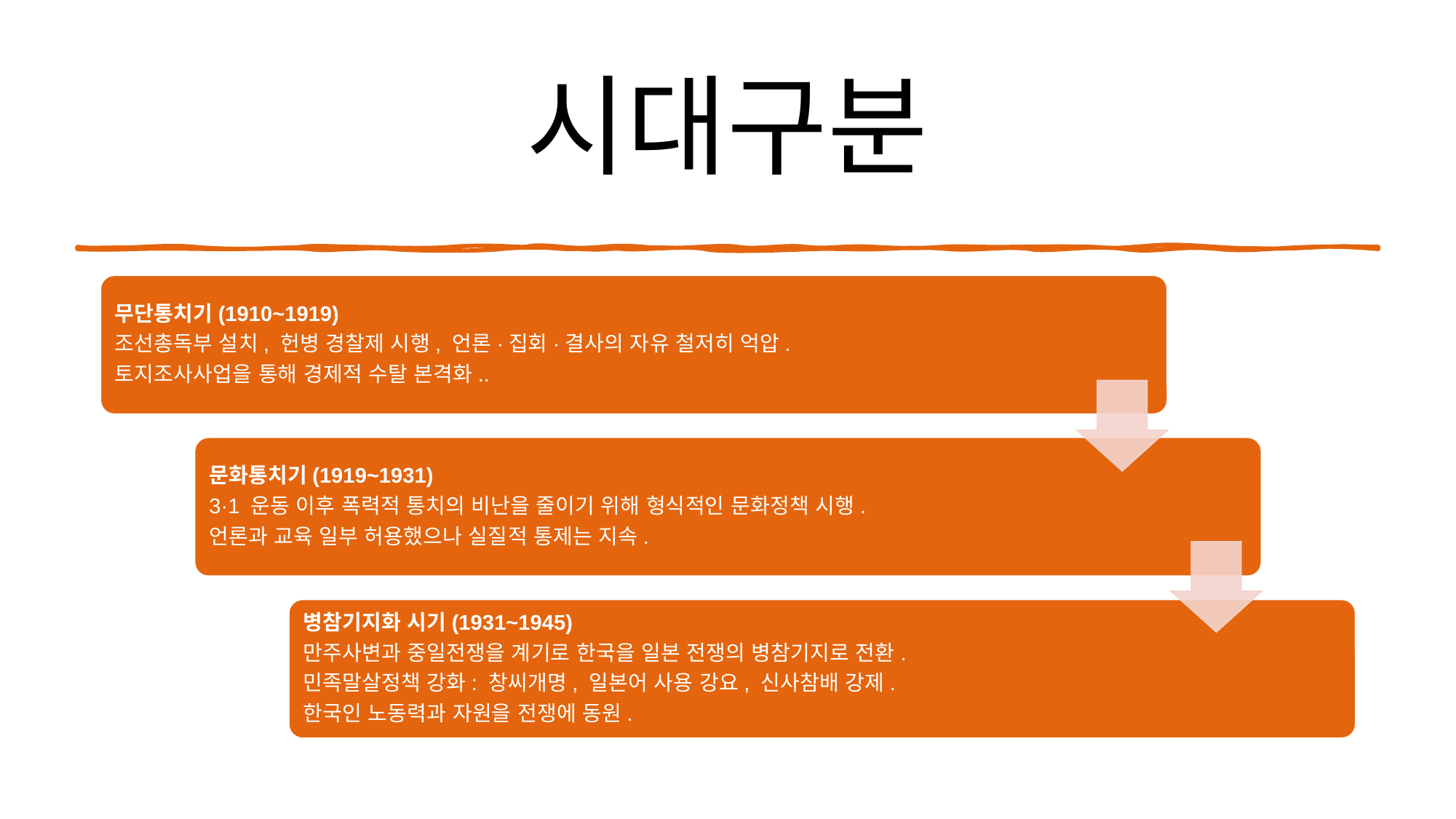

# 시대구분
무단통치기(1910~1919)
조선총독부 설치, 헌병 경찰제 시행, 언론·집회·결사의 자유 철저히 억압.
토지조사사업을 통해 경제적 수탈 본격화..
문화통치기(1919~1931)
3·1 운동 이후 폭력적 통치의 비난을 줄이기 위해 형식적인 문화정책 시행.
언론과 교육 일부 허용했으나 실질적 통제는 지속.
병참기지화 시기(1931~1945)
만주사변과 중일전쟁을 계기로 한국을 일본 전쟁의 병참기지로 전환.
민족말살정책 강화: 창씨개명, 일본어 사용 강요, 신사참배 강제.
한국인 노동력과 자원을 전쟁에 동원.